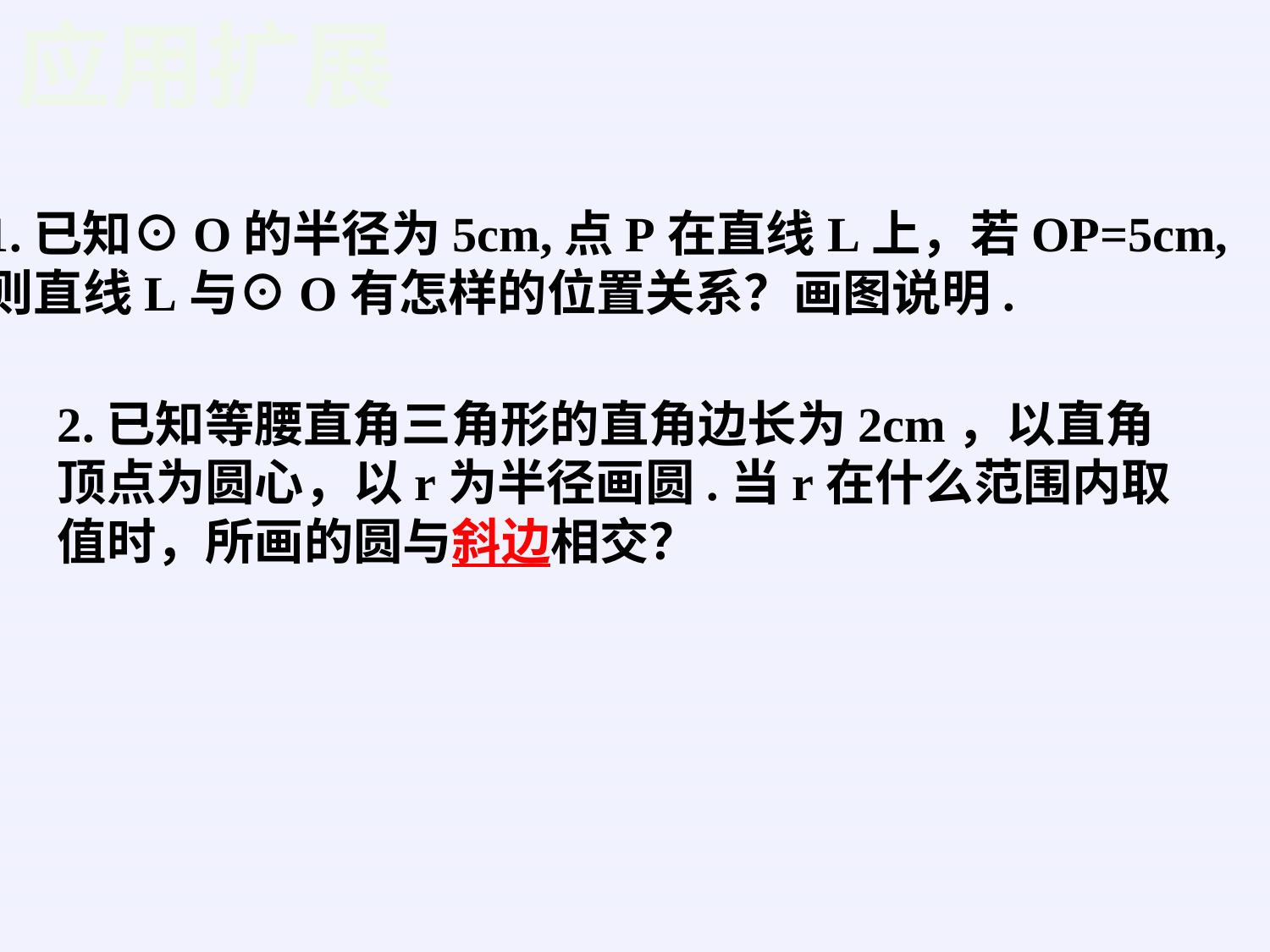

应用扩展
1.已知⊙O的半径为5cm,点P在直线L上，若OP=5cm,
则直线L与⊙O有怎样的位置关系？画图说明.
2.已知等腰直角三角形的直角边长为2cm，以直角顶点为圆心，以r为半径画圆.当r在什么范围内取值时，所画的圆与斜边相交？